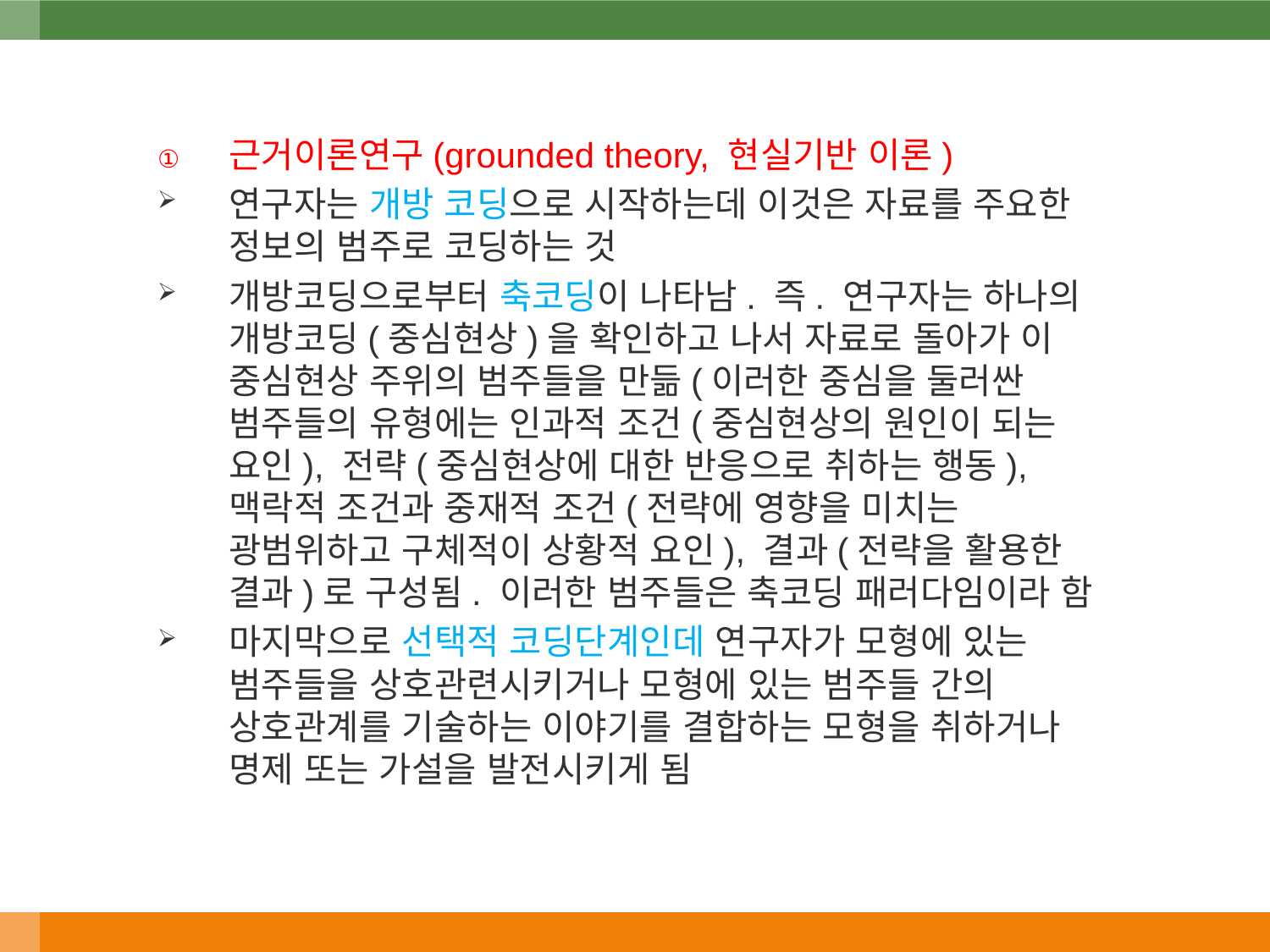

근거이론연구(grounded theory, 현실기반 이론)
연구자는 개방 코딩으로 시작하는데 이것은 자료를 주요한 정보의 범주로 코딩하는 것
개방코딩으로부터 축코딩이 나타남. 즉. 연구자는 하나의 개방코딩(중심현상)을 확인하고 나서 자료로 돌아가 이 중심현상 주위의 범주들을 만듦(이러한 중심을 둘러싼 범주들의 유형에는 인과적 조건(중심현상의 원인이 되는 요인), 전략(중심현상에 대한 반응으로 취하는 행동), 맥락적 조건과 중재적 조건(전략에 영향을 미치는 광범위하고 구체적이 상황적 요인), 결과(전략을 활용한 결과)로 구성됨. 이러한 범주들은 축코딩 패러다임이라 함
마지막으로 선택적 코딩단계인데 연구자가 모형에 있는 범주들을 상호관련시키거나 모형에 있는 범주들 간의 상호관계를 기술하는 이야기를 결합하는 모형을 취하거나 명제 또는 가설을 발전시키게 됨